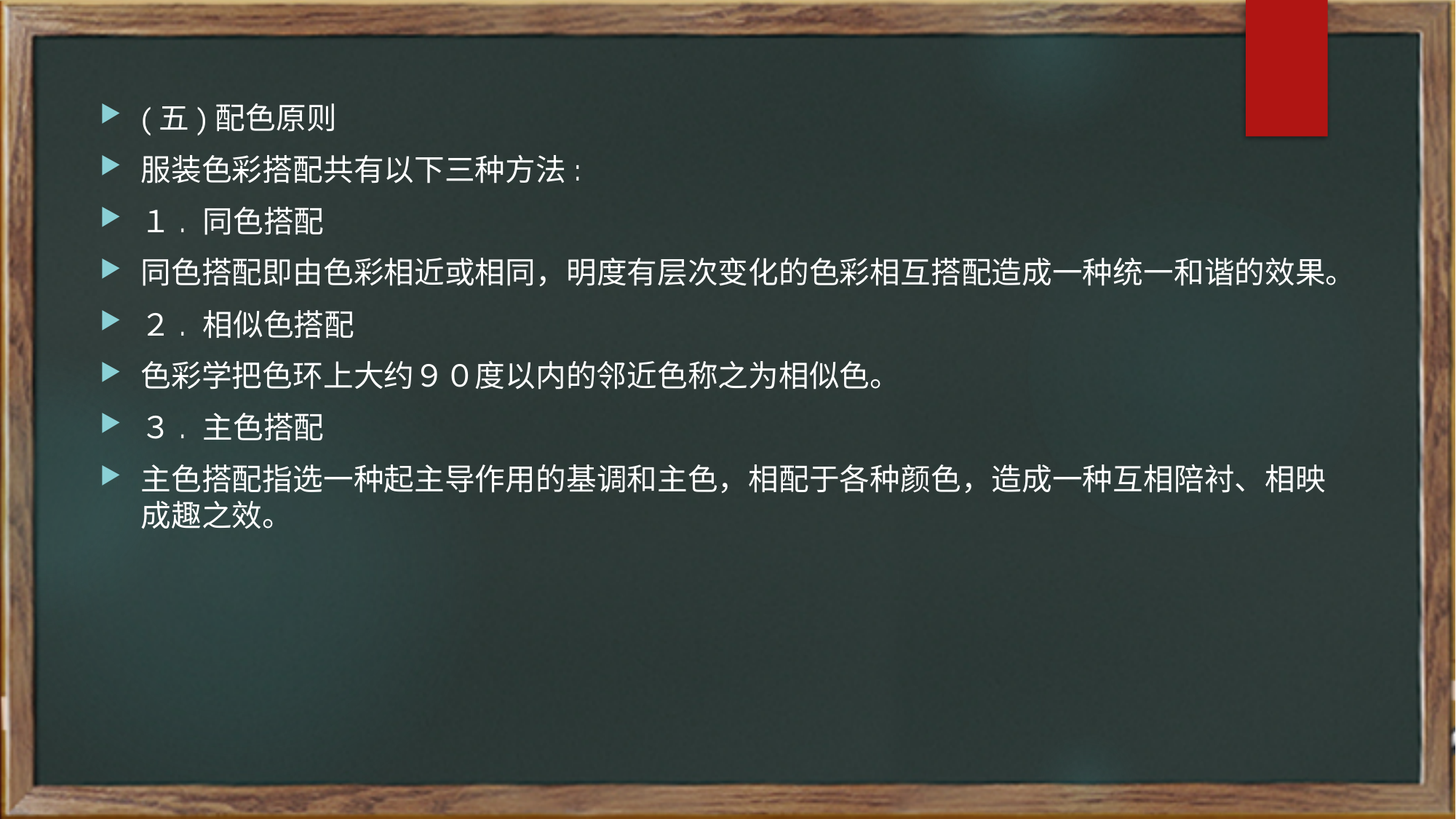

(五)配色原则
服装色彩搭配共有以下三种方法:
１. 同色搭配
同色搭配即由色彩相近或相同，明度有层次变化的色彩相互搭配造成一种统一和谐的效果。
２. 相似色搭配
色彩学把色环上大约９０度以内的邻近色称之为相似色。
３. 主色搭配
主色搭配指选一种起主导作用的基调和主色，相配于各种颜色，造成一种互相陪衬、相映成趣之效。